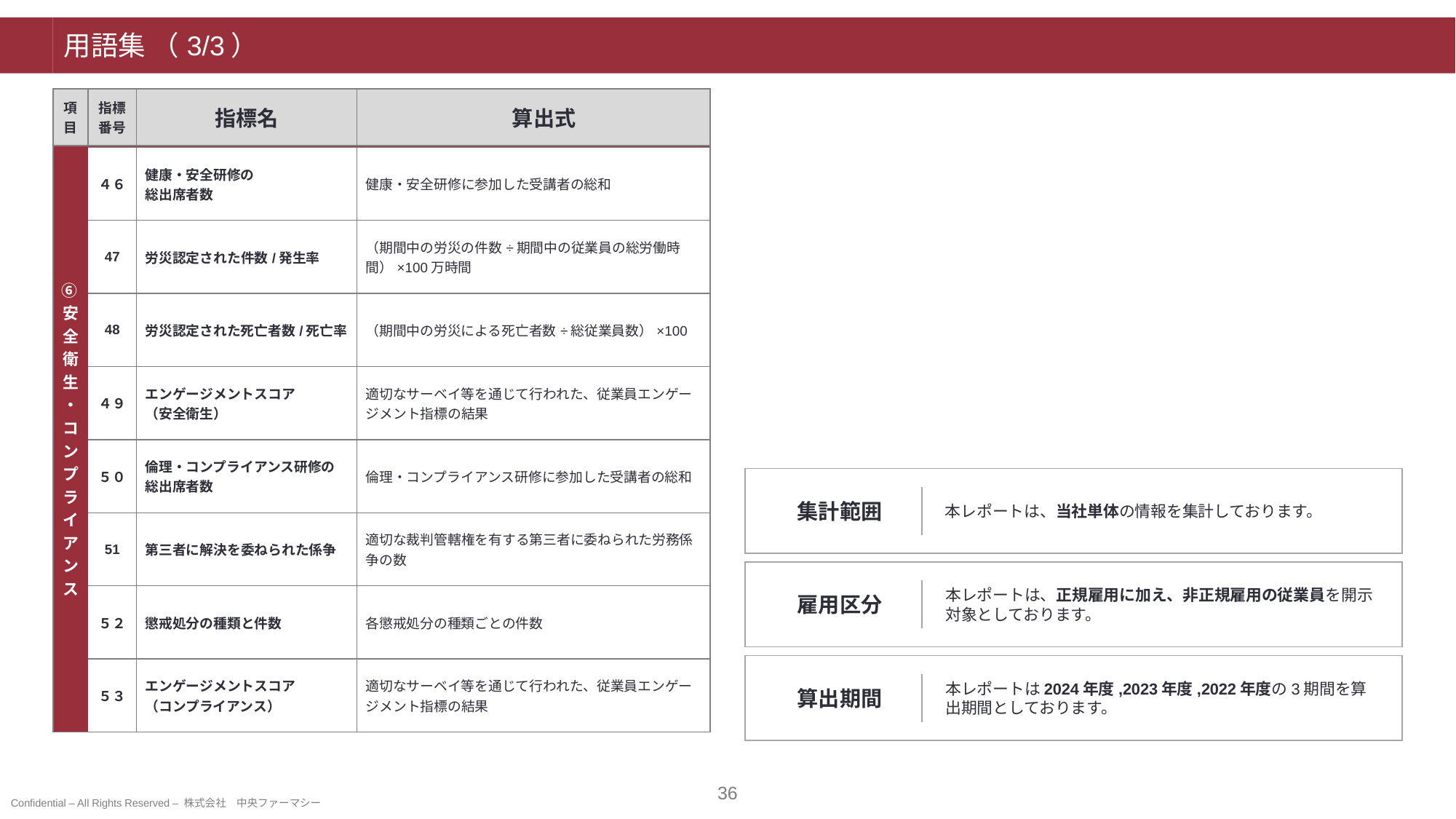

# 用語集 （3/3）
| 項目 | 指標番号 | 指標名 | 算出式 |
| --- | --- | --- | --- |
| ⑥安全衛生・コンプライアンス |  |  |  |
|  | ４６ | 健康・安全研修の 総出席者数 | 健康・安全研修に参加した受講者の総和 |
|  | 47 | 労災認定された件数/発生率 | （期間中の労災の件数÷期間中の従業員の総労働時間）×100万時間 |
|  | 48 | 労災認定された死亡者数/死亡率 | （期間中の労災による死亡者数÷総従業員数）×100 |
|  | ４９ | エンゲージメントスコア （安全衛生） | 適切なサーベイ等を通じて行われた、従業員エンゲージメント指標の結果 |
|  | ５０ | 倫理・コンプライアンス研修の 総出席者数 | 倫理・コンプライアンス研修に参加した受講者の総和 |
|  | 51 | 第三者に解決を委ねられた係争 | 適切な裁判管轄権を有する第三者に委ねられた労務係争の数 |
|  | ５２ | 懲戒処分の種類と件数 | 各懲戒処分の種類ごとの件数 |
|  | ５３ | エンゲージメントスコア （コンプライアンス） | 適切なサーベイ等を通じて行われた、従業員エンゲージメント指標の結果 |

本レポートは、当社単体の情報を集計しております。
集計範囲

本レポートは、正規雇用に加え、非正規雇用の従業員を開示対象としております。
雇用区分

本レポートは2024年度,2023年度,2022年度の3期間を算出期間としております。
算出期間
36